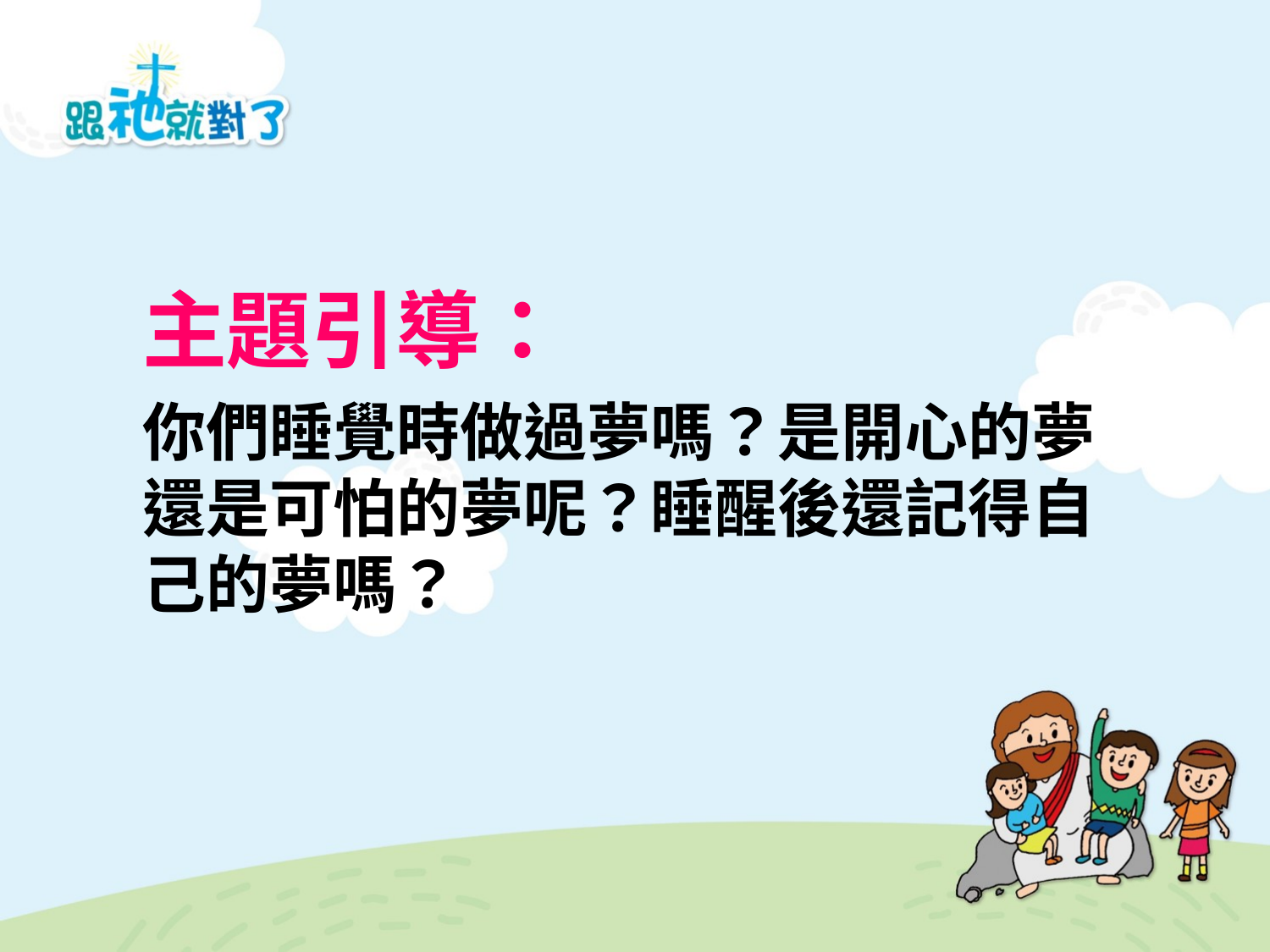

主題引導：
你們睡覺時做過夢嗎？是開心的夢還是可怕的夢呢？睡醒後還記得自己的夢嗎？